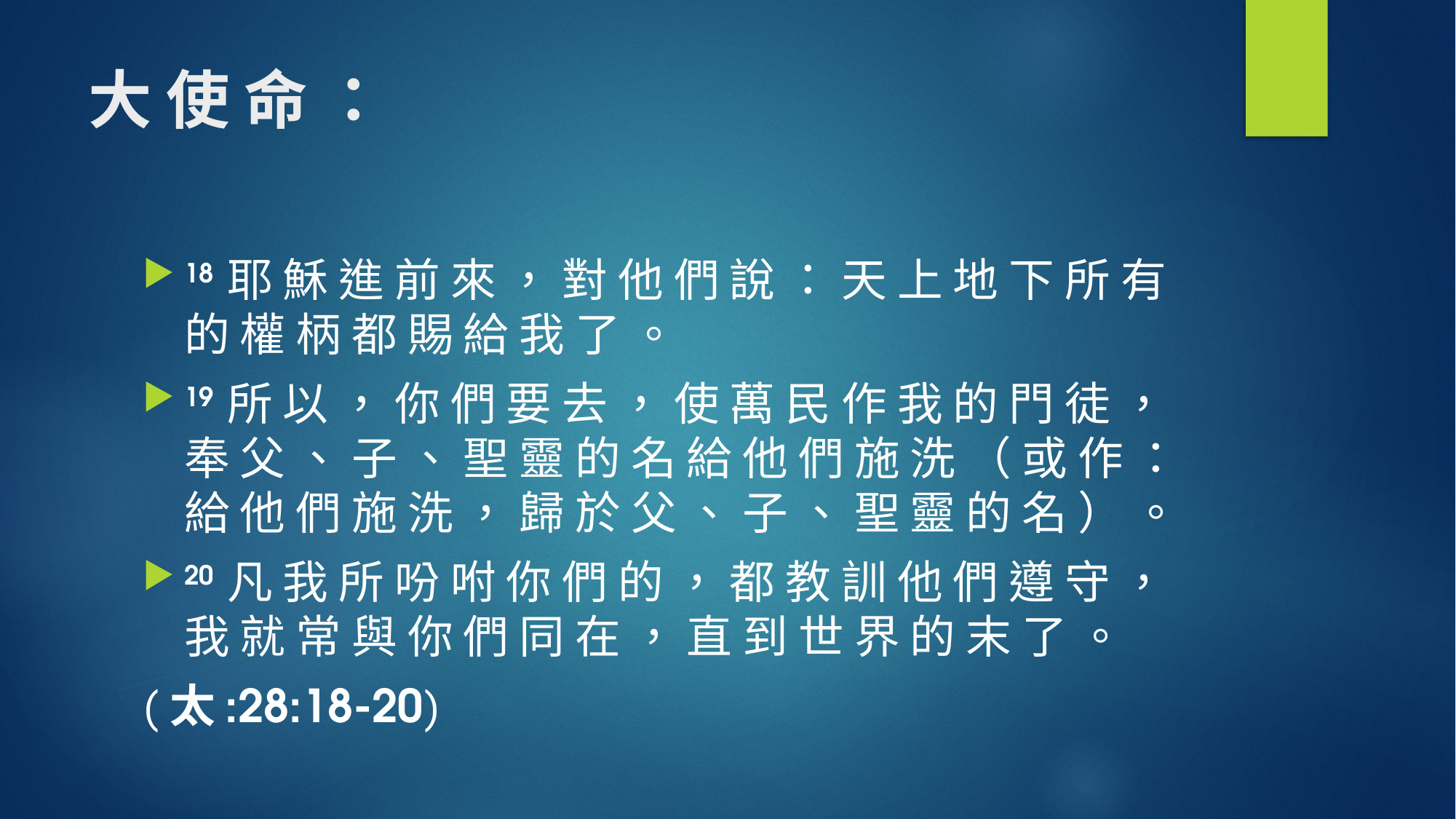

# 大 使 命 ：
18 耶 穌 進 前 來 ， 對 他 們 說 ： 天 上 地 下 所 有 的 權 柄 都 賜 給 我 了 。
19 所 以 ， 你 們 要 去 ， 使 萬 民 作 我 的 門 徒 ， 奉 父 、 子 、 聖 靈 的 名 給 他 們 施 洗 （ 或 作 ： 給 他 們 施 洗 ， 歸 於 父 、 子 、 聖 靈 的 名 ） 。
20 凡 我 所 吩 咐 你 們 的 ， 都 教 訓 他 們 遵 守 ， 我 就 常 與 你 們 同 在 ， 直 到 世 界 的 末 了 。
(太:28:18-20)